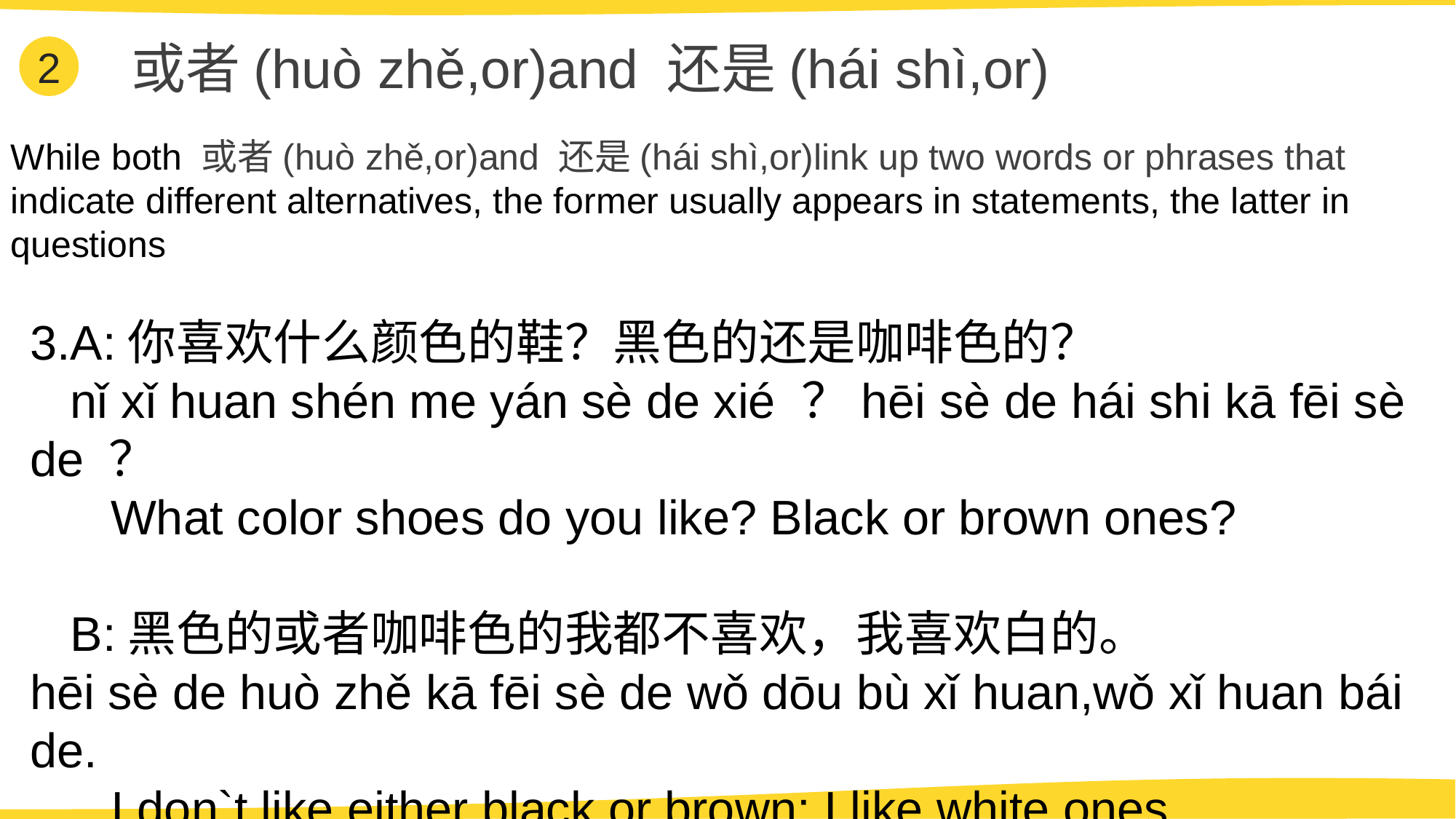

或者(huò zhě,or)and 还是(hái shì,or)
2
While both 或者(huò zhě,or)and 还是(hái shì,or)link up two words or phrases that
indicate different alternatives, the former usually appears in statements, the latter in questions
3.A:你喜欢什么颜色的鞋？黑色的还是咖啡色的？
   nǐ xǐ huan shén me yán sè de xié ？hēi sè de hái shi kā fēi sè de ？
      What color shoes do you like? Black or brown ones?

   B:黑色的或者咖啡色的我都不喜欢，我喜欢白的。
hēi sè de huò zhě kā fēi sè de wǒ dōu bù xǐ huan,wǒ xǐ huan bái de.
      I don`t like either black or brown; I like white ones.